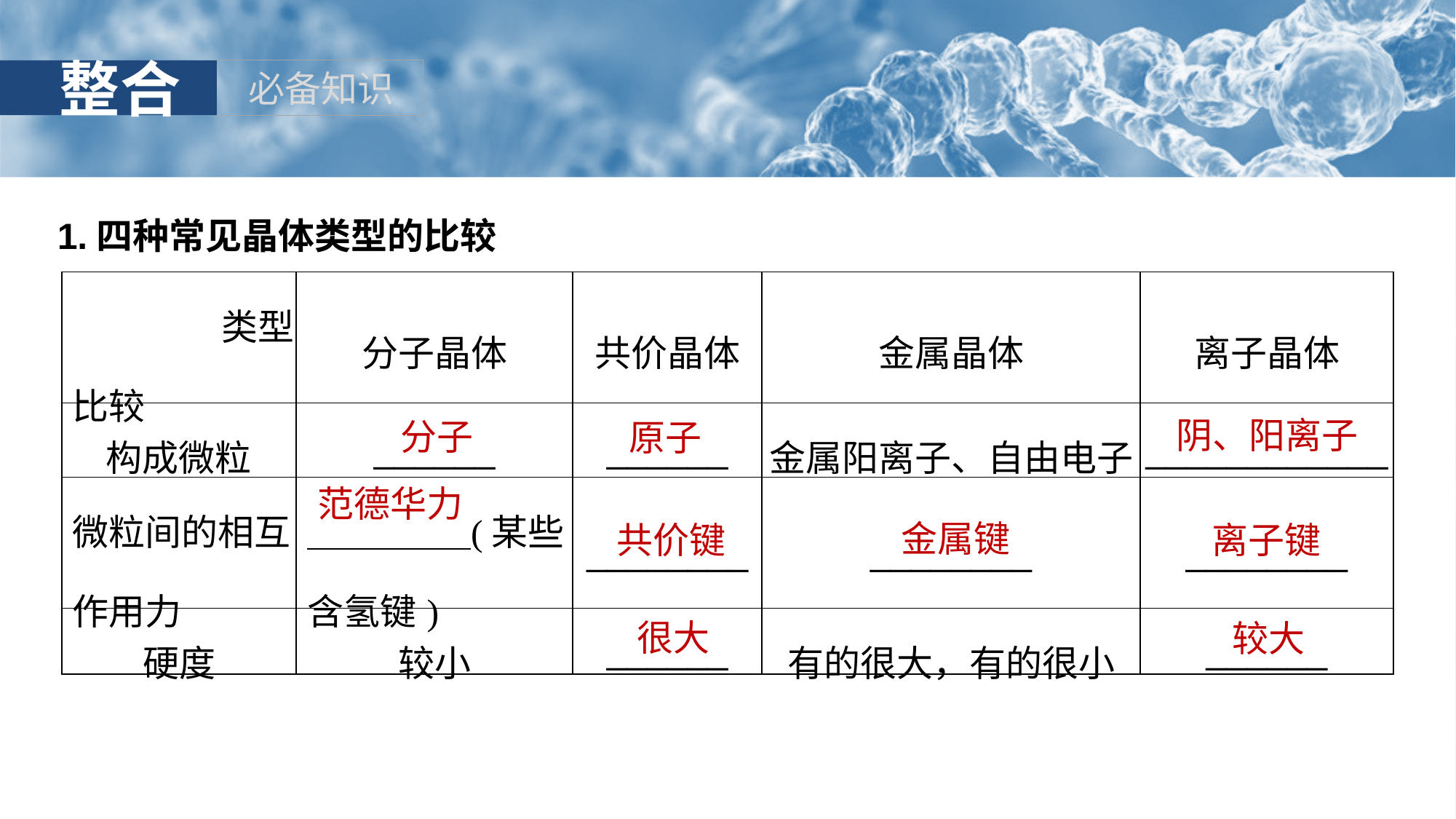

1.四种常见晶体类型的比较
| 类型 比较 | 分子晶体 | 共价晶体 | 金属晶体 | 离子晶体 |
| --- | --- | --- | --- | --- |
| 构成微粒 | \_\_\_\_\_\_ | \_\_\_\_\_\_ | 金属阳离子、自由电子 | \_\_\_\_\_\_\_\_\_\_\_\_ |
| 微粒间的相互作用力 | (某些含氢键) | \_\_\_\_\_\_\_\_ | \_\_\_\_\_\_\_\_ | \_\_\_\_\_\_\_\_ |
| 硬度 | 较小 | \_\_\_\_\_\_ | 有的很大，有的很小 | \_\_\_\_\_\_ |
阴、阳离子
分子
原子
范德华力
金属键
共价键
离子键
很大
较大